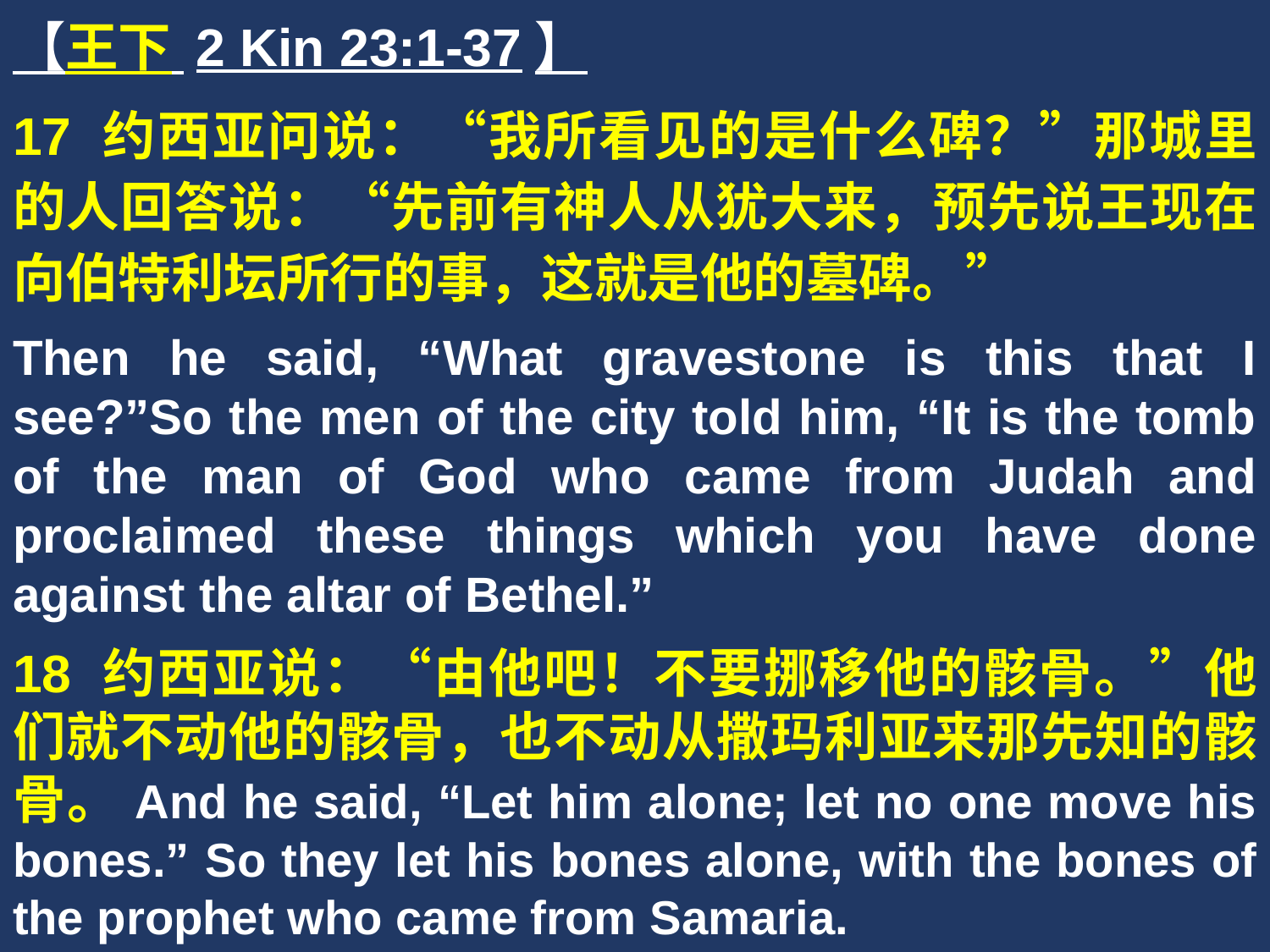

【王下 2 Kin 23:1-37】
17 约西亚问说：“我所看见的是什么碑？”那城里的人回答说：“先前有神人从犹大来，预先说王现在向伯特利坛所行的事，这就是他的墓碑。”
Then he said, “What gravestone is this that I see?”So the men of the city told him, “It is the tomb of the man of God who came from Judah and proclaimed these things which you have done against the altar of Bethel.”
18 约西亚说：“由他吧！不要挪移他的骸骨。”他们就不动他的骸骨，也不动从撒玛利亚来那先知的骸骨。And he said, “Let him alone; let no one move his bones.” So they let his bones alone, with the bones of the prophet who came from Samaria.